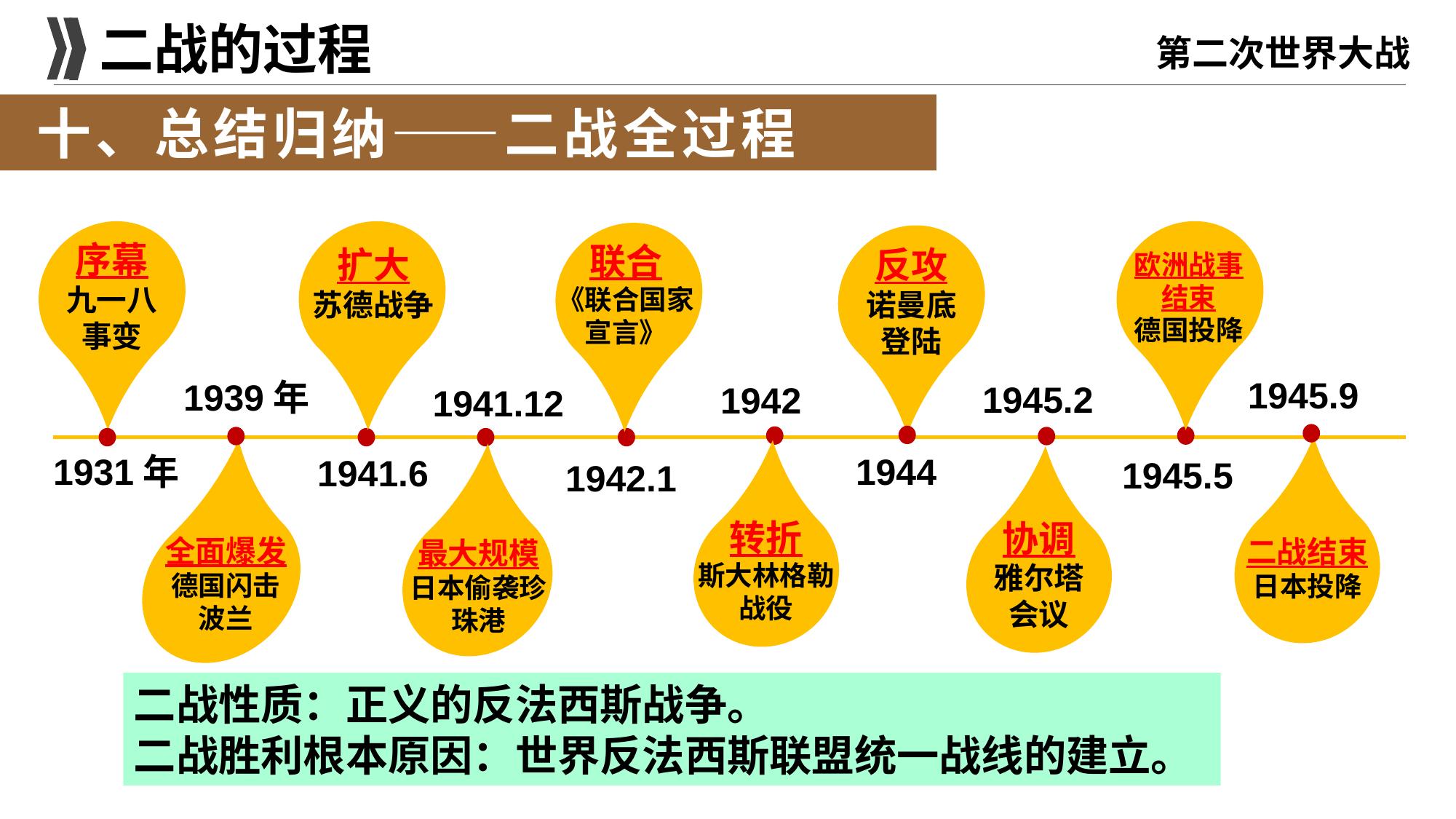

二战的过程

第二次世界大战
十、总结归纳——二战全过程

欧洲战事结束
德国投降

扩大
苏德战争

序幕
九一八
事变

联合
《联合国家宣言》

反攻
诺曼底
登陆
1945.9
1939年
1945.2
1942
1941.12

1931年
1944
1941.6
1945.5
1942.1

二战结束
日本投降

转折
斯大林格勒战役

协调
雅尔塔
会议

最大规模
日本偷袭珍珠港

全面爆发
德国闪击波兰

二战性质：正义的反法西斯战争。
二战胜利根本原因：世界反法西斯联盟统一战线的建立。